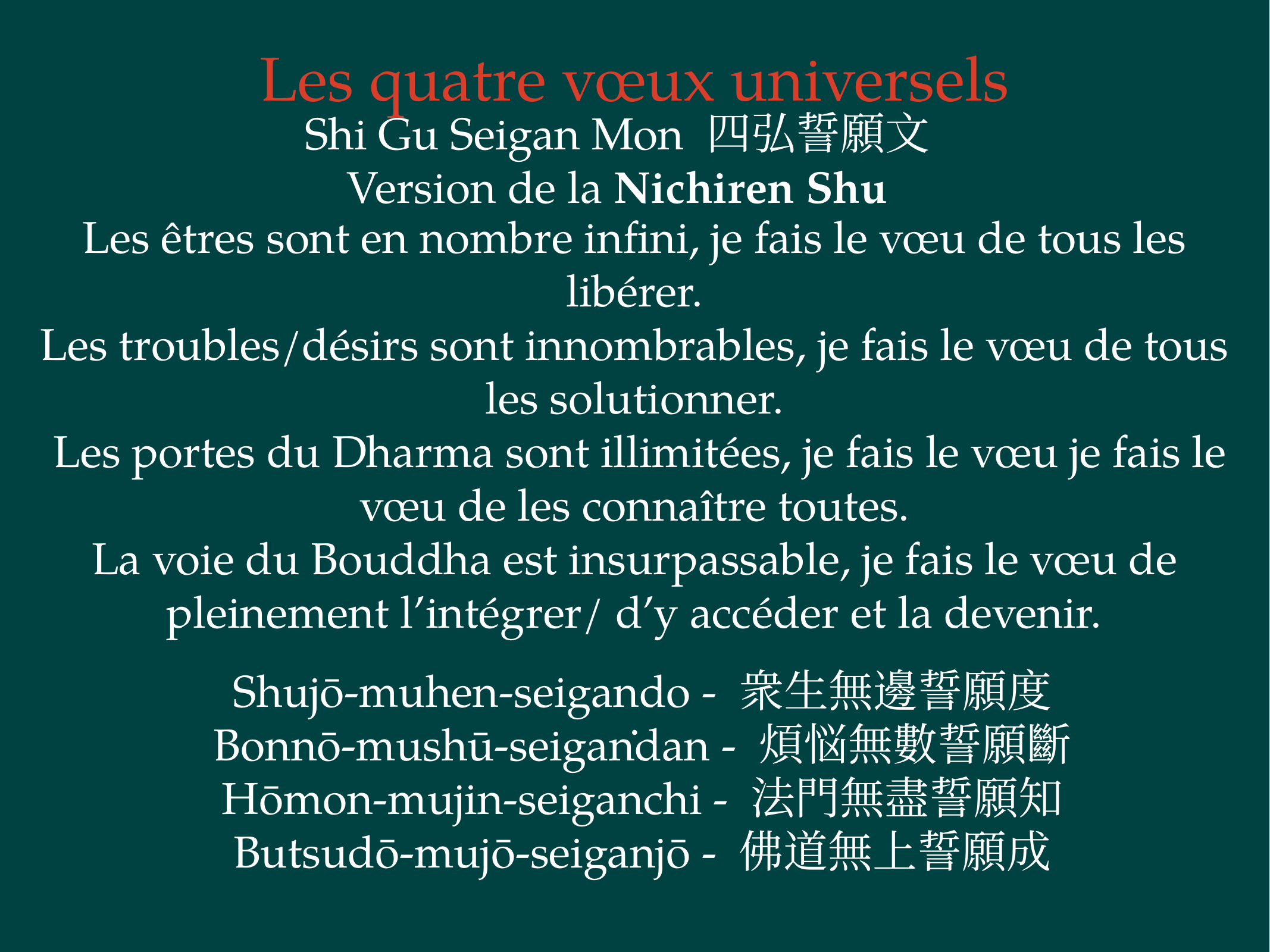

Les quatre vœux universels
Shi Gu Seigan Mon 四弘誓願文
Version de la Nichiren Shu

Les êtres sont en nombre infini, je fais le vœu de tous les libérer.
Les troubles/désirs sont innombrables, je fais le vœu de tous les solutionner.
 Les portes du Dharma sont illimitées, je fais le vœu je fais le vœu de les connaître toutes.
La voie du Bouddha est insurpassable, je fais le vœu de pleinement l’intégrer/ d’y accéder et la devenir.

.
Shujō-muhen-seigando - 衆生無邊誓願度
Bonnō-mushū-seigandan - 煩悩無數誓願斷
Hōmon-mujin-seiganchi - 法門無盡誓願知
Butsudō-mujō-seiganjō - 佛道無上誓願成